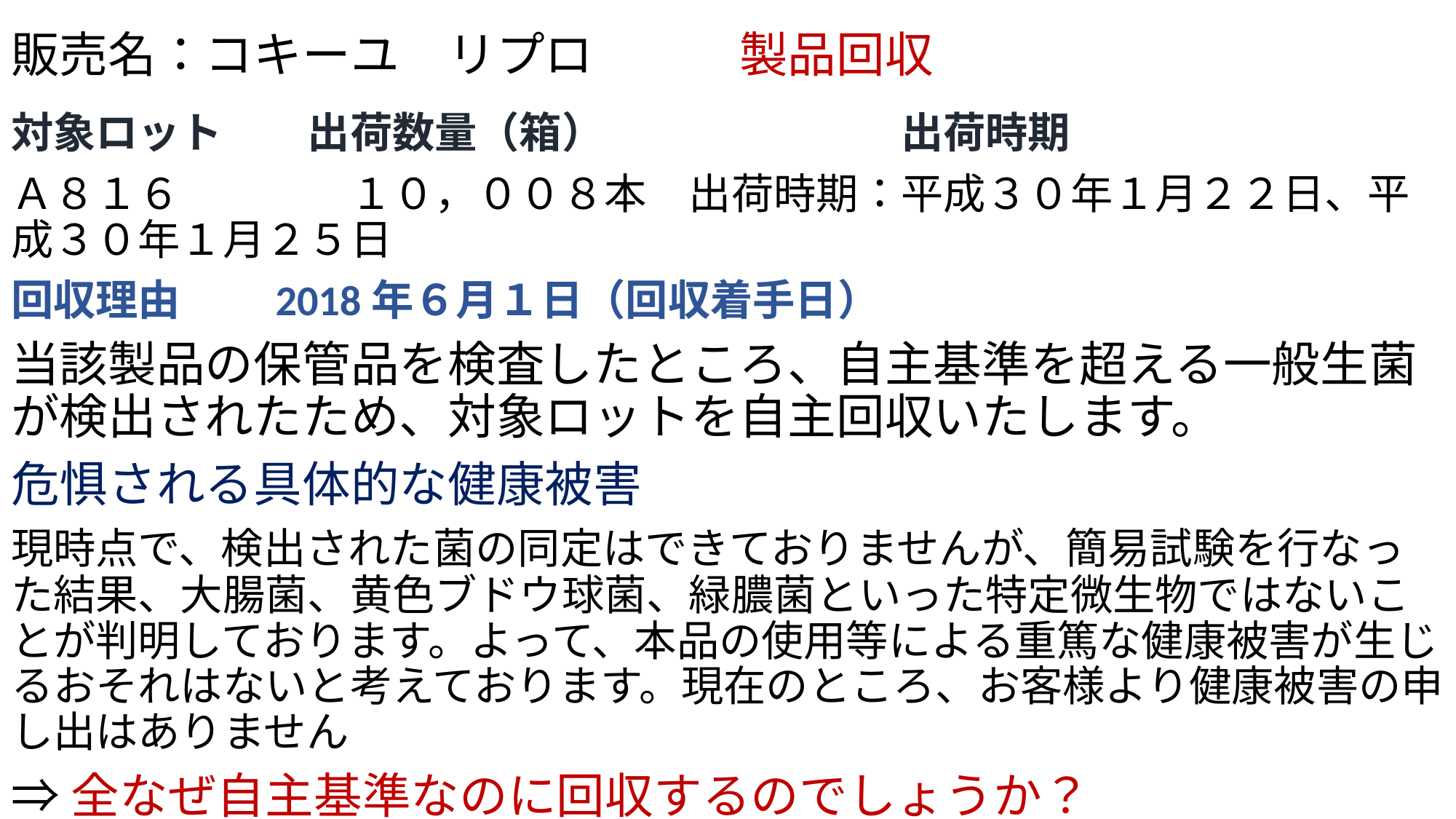

# 販売名：コキーユ　リプロ　　　製品回収
対象ロット　　出荷数量（箱）　　　　　　　出荷時期
Ａ８１６　　　　１０，００８本　出荷時期：平成３０年１月２２日、平成３０年１月２５日
回収理由　　2018年６月１日（回収着手日）
当該製品の保管品を検査したところ、自主基準を超える一般生菌が検出されたため、対象ロットを自主回収いたします。
危惧される具体的な健康被害
現時点で、検出された菌の同定はできておりませんが、簡易試験を行なった結果、大腸菌、黄色ブドウ球菌、緑膿菌といった特定微生物ではないことが判明しております。よって、本品の使用等による重篤な健康被害が生じるおそれはないと考えております。現在のところ、お客様より健康被害の申し出はありません
⇒全なぜ自主基準なのに回収するのでしょうか？
　　たぶん、当局の査察で見つかり回収させられたと思います。